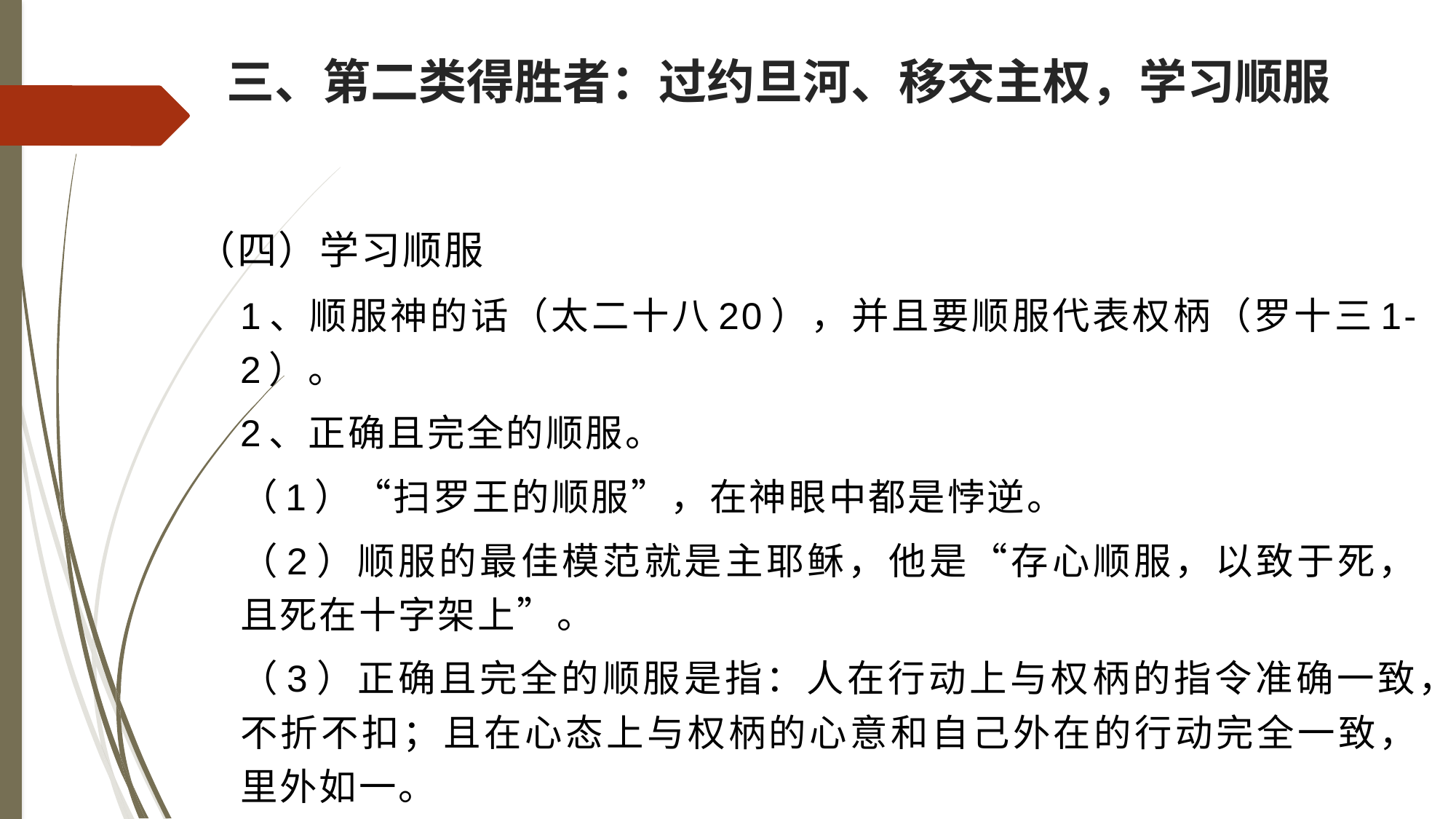

# 三、第二类得胜者：过约旦河、移交主权，学习顺服
（四）学习顺服
1、顺服神的话（太二十八20），并且要顺服代表权柄（罗十三1-2）。
2、正确且完全的顺服。
（1）“扫罗王的顺服”，在神眼中都是悖逆。
（2）顺服的最佳模范就是主耶稣，他是“存心顺服，以致于死，且死在十字架上”。
（3）正确且完全的顺服是指：人在行动上与权柄的指令准确一致，不折不扣；且在心态上与权柄的心意和自己外在的行动完全一致，里外如一。